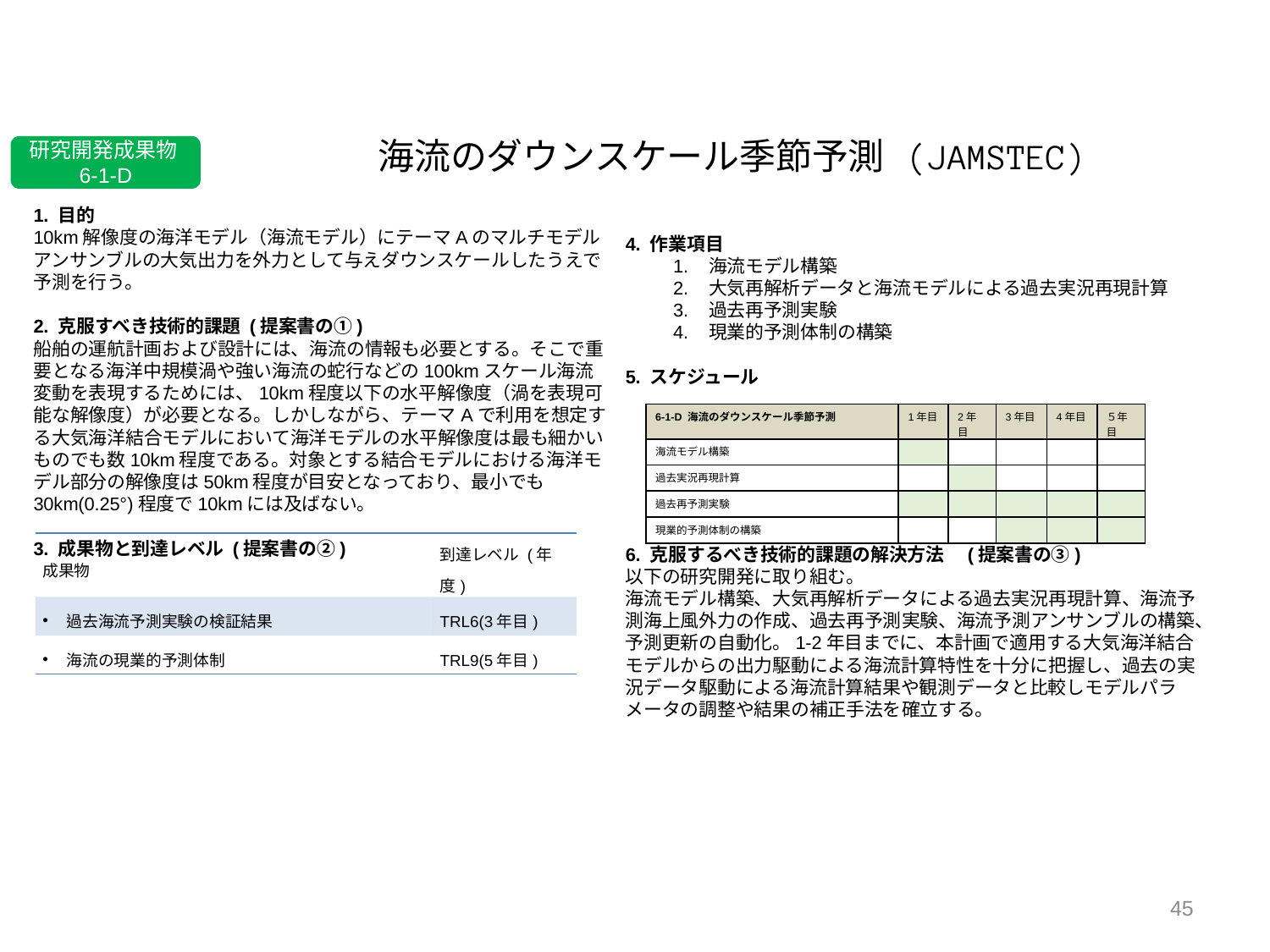

# 海流のダウンスケール季節予測  (JAMSTEC)
研究開発成果物6-1-D
1. 目的
10km解像度の海洋モデル（海流モデル）にテーマAのマルチモデルアンサンブルの大気出力を外力として与えダウンスケールしたうえで予測を行う。

2. 克服すべき技術的課題 (提案書の①)
船舶の運航計画および設計には、海流の情報も必要とする。そこで重要となる海洋中規模渦や強い海流の蛇行などの100kmスケール海流変動を表現するためには、10km程度以下の水平解像度（渦を表現可能な解像度）が必要となる。しかしながら、テーマAで利用を想定する大気海洋結合モデルにおいて海洋モデルの水平解像度は最も細かいものでも数10km程度である。対象とする結合モデルにおける海洋モデル部分の解像度は50km程度が目安となっており、最小でも30km(0.25°)程度で10kmには及ばない。

3. 成果物と到達レベル (提案書の②)
4. 作業項目
海流モデル構築
大気再解析データと海流モデルによる過去実況再現計算
過去再予測実験
現業的予測体制の構築

5. スケジュール

6. 克服するべき技術的課題の解決方法　(提案書の③)
以下の研究開発に取り組む。
海流モデル構築、大気再解析データによる過去実況再現計算、海流予測海上風外力の作成、過去再予測実験、海流予測アンサンブルの構築、予測更新の自動化。1-2年目までに、本計画で適用する大気海洋結合モデルからの出力駆動による海流計算特性を十分に把握し、過去の実況データ駆動による海流計算結果や観測データと比較しモデルパラメータの調整や結果の補正手法を確立する。

| 6-1-D 海流のダウンスケール季節予測 | 1年目 | 2年目 | 3年目 | 4年目 | ５年目 |
| --- | --- | --- | --- | --- | --- |
| 海流モデル構築 |  |  |  |  |  |
| 過去実況再現計算 |  |  |  |  |  |
| 過去再予測実験 |  |  |  |  |  |
| 現業的予測体制の構築 |  |  |  |  |  |

| 成果物 | 到達レベル (年度) |
| --- | --- |
| 過去海流予測実験の検証結果 | TRL6(3年目) |
| 海流の現業的予測体制 | TRL9(5年目) |
45